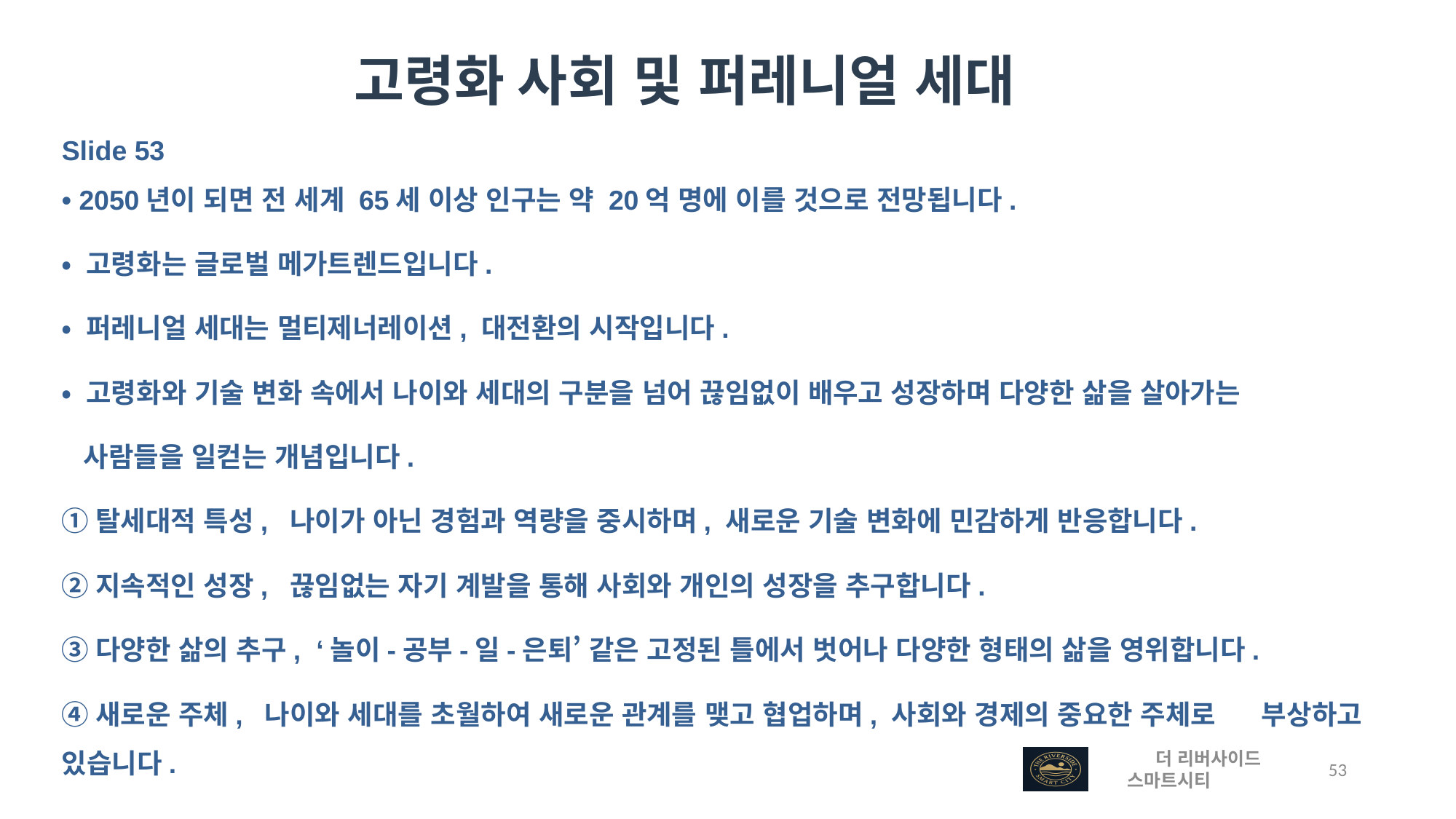

고령화 사회 및 퍼레니얼 세대
Slide 53
• 2050년이 되면 전 세계 65세 이상 인구는 약 20억 명에 이를 것으로 전망됩니다.
• 고령화는 글로벌 메가트렌드입니다.
• 퍼레니얼 세대는 멀티제너레이션, 대전환의 시작입니다.
• 고령화와 기술 변화 속에서 나이와 세대의 구분을 넘어 끊임없이 배우고 성장하며 다양한 삶을 살아가는
  사람들을 일컫는 개념입니다.
①탈세대적 특성,  나이가 아닌 경험과 역량을 중시하며, 새로운 기술 변화에 민감하게 반응합니다.
②지속적인 성장,  끊임없는 자기 계발을 통해 사회와 개인의 성장을 추구합니다.
③다양한 삶의 추구,  ‘놀이-공부-일-은퇴’ 같은 고정된 틀에서 벗어나 다양한 형태의 삶을 영위합니다.
④새로운 주체,  나이와 세대를 초월하여 새로운 관계를 맺고 협업하며, 사회와 경제의 중요한 주체로      부상하고 있습니다.
             더 리버사이드 스마트시티
  53